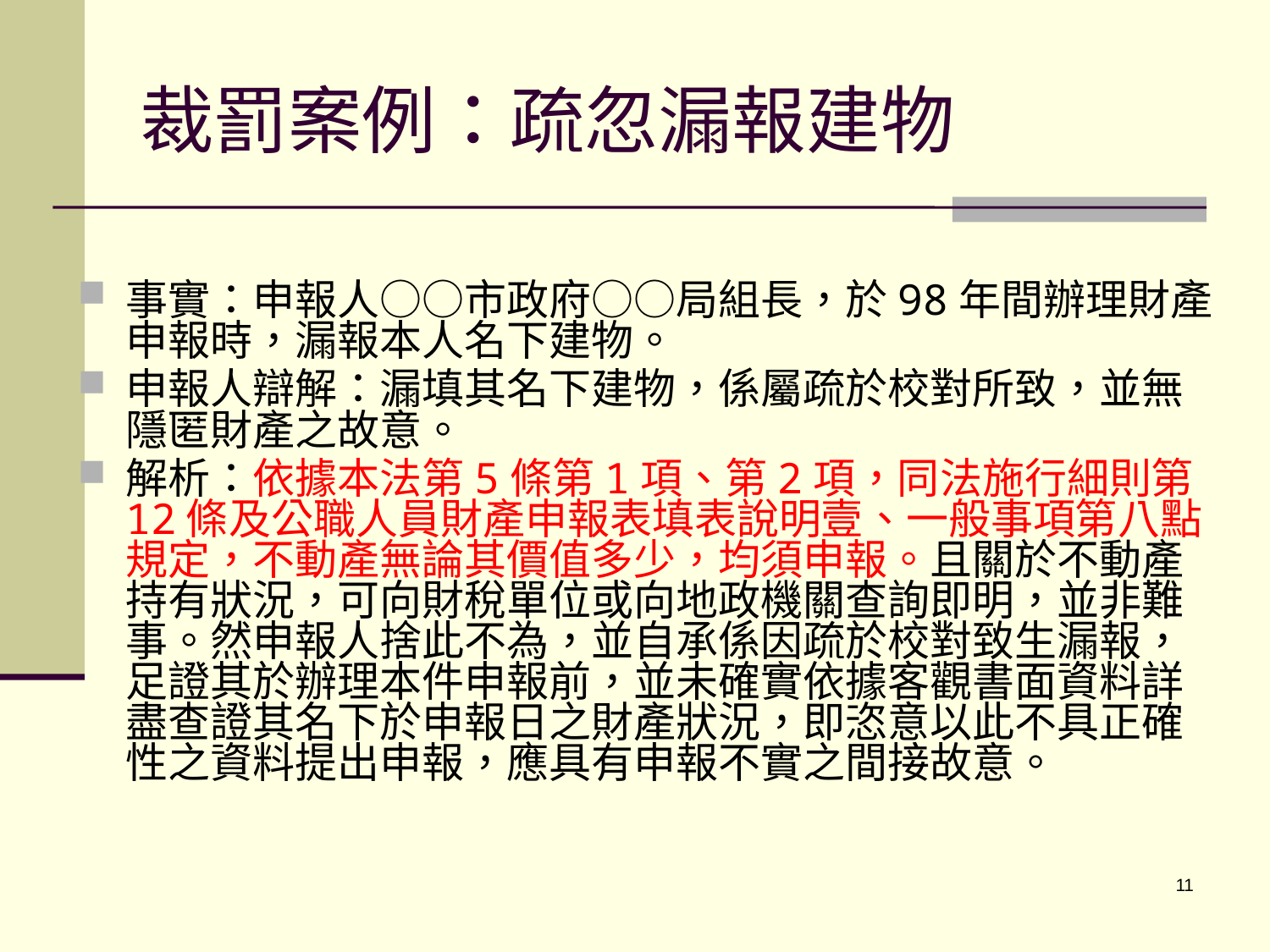

# 裁罰案例：疏忽漏報建物
事實：申報人○○市政府○○局組長，於98年間辦理財產申報時，漏報本人名下建物。
申報人辯解：漏填其名下建物，係屬疏於校對所致，並無隱匿財產之故意。
解析：依據本法第5條第1項、第2項，同法施行細則第12條及公職人員財產申報表填表說明壹、一般事項第八點規定，不動產無論其價值多少，均須申報。且關於不動產持有狀況，可向財稅單位或向地政機關查詢即明，並非難事。然申報人捨此不為，並自承係因疏於校對致生漏報，足證其於辦理本件申報前，並未確實依據客觀書面資料詳盡查證其名下於申報日之財產狀況，即恣意以此不具正確性之資料提出申報，應具有申報不實之間接故意。

11